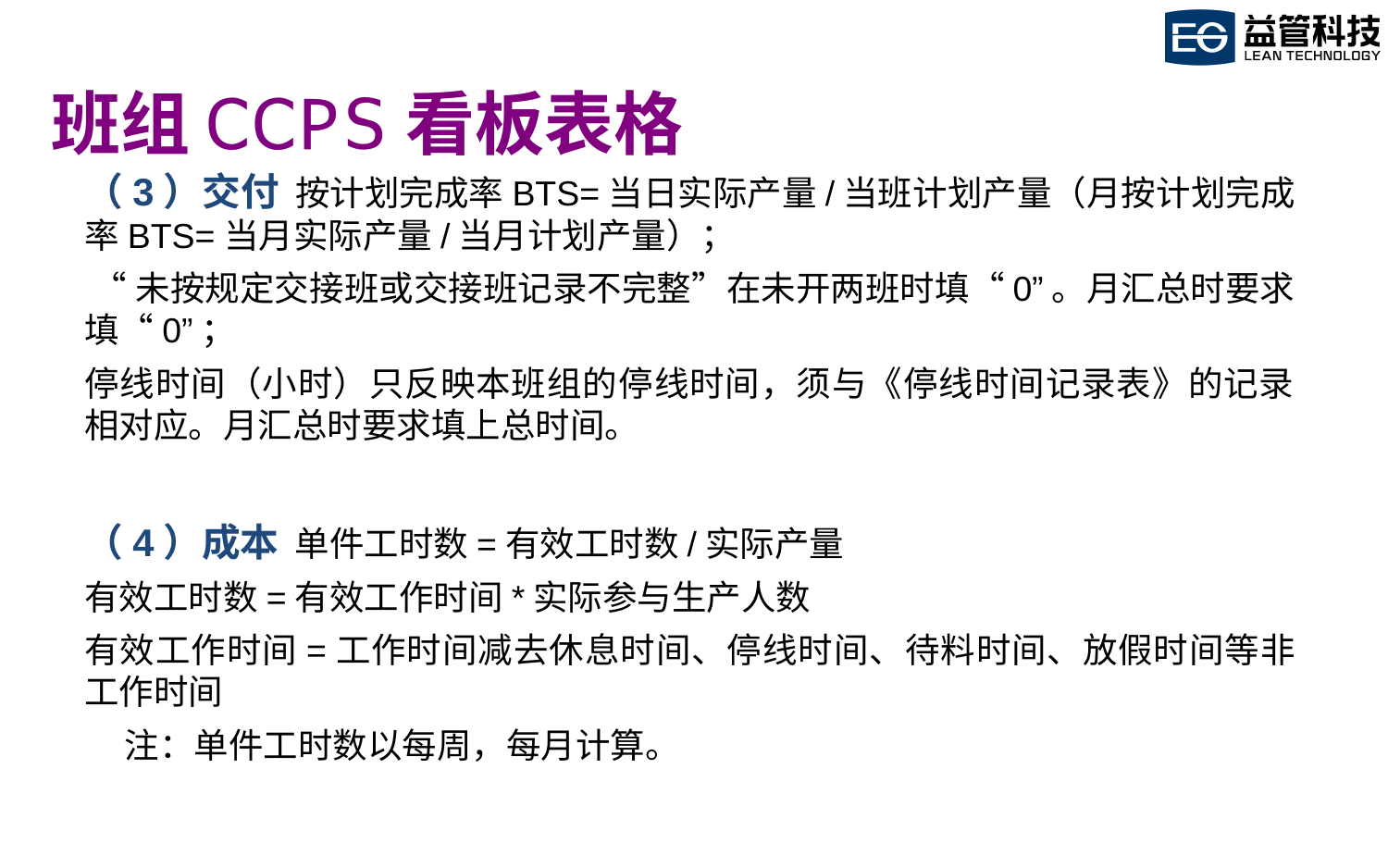

班组CCPS看板表格
（3）交付  按计划完成率BTS=当日实际产量/当班计划产量（月按计划完成率BTS=当月实际产量/当月计划产量）；
 “未按规定交接班或交接班记录不完整”在未开两班时填“0”。月汇总时要求填“0”；
停线时间（小时）只反映本班组的停线时间，须与《停线时间记录表》的记录相对应。月汇总时要求填上总时间。

（4）成本  单件工时数=有效工时数/实际产量
有效工时数=有效工作时间*实际参与生产人数
有效工作时间=工作时间减去休息时间、停线时间、待料时间、放假时间等非工作时间
    注：单件工时数以每周，每月计算。